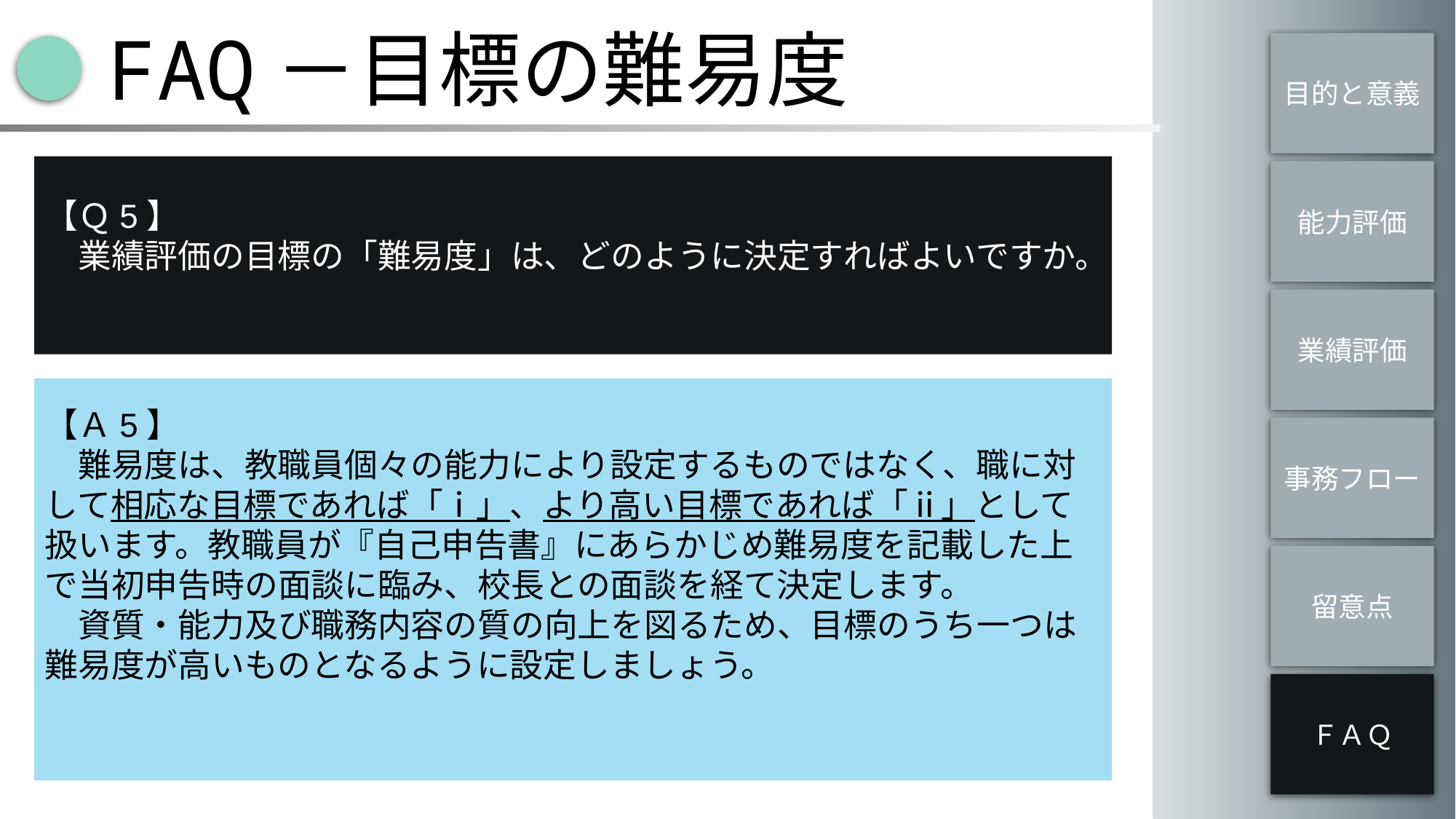

FAQ－目標の難易度
目的と意義

【Ｑ5】
　業績評価の目標の「難易度」は、どのように決定すればよいですか。

能力評価
業績評価

【Ａ5】
　難易度は、教職員個々の能力により設定するものではなく、職に対して相応な目標であれば「ⅰ」、より高い目標であれば「ⅱ」として扱います。教職員が『自己申告書』にあらかじめ難易度を記載した上で当初申告時の面談に臨み、校長との面談を経て決定します。
　資質・能力及び職務内容の質の向上を図るため、目標のうち一つは難易度が高いものとなるように設定しましょう。
事務フロー
留意点
ＦＡＱ